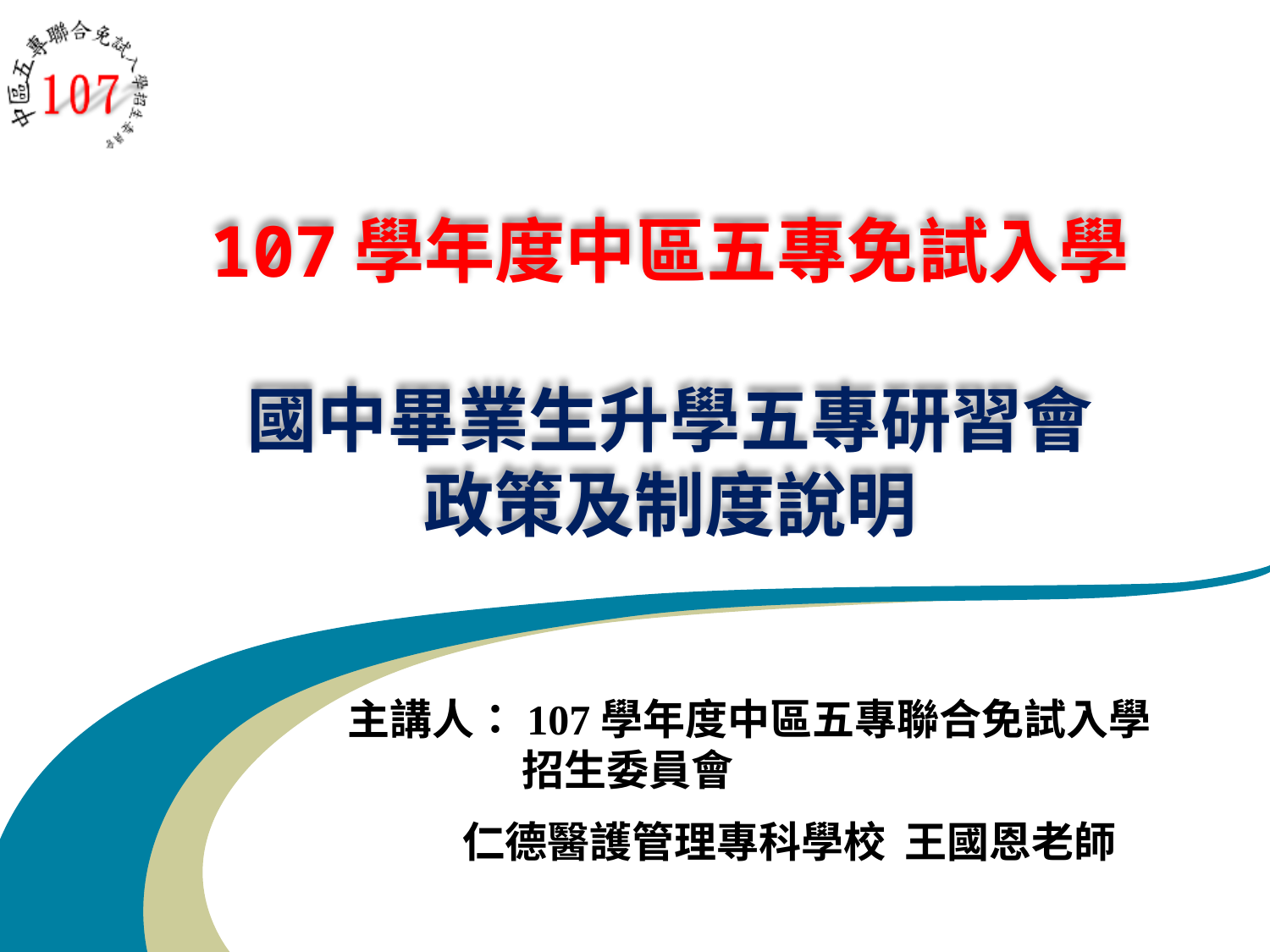

# 107學年度中區五專免試入學 國中畢業生升學五專研習會 政策及制度說明
主講人：107學年度中區五專聯合免試入學招生委員會

           仁德醫護管理專科學校  王國恩老師